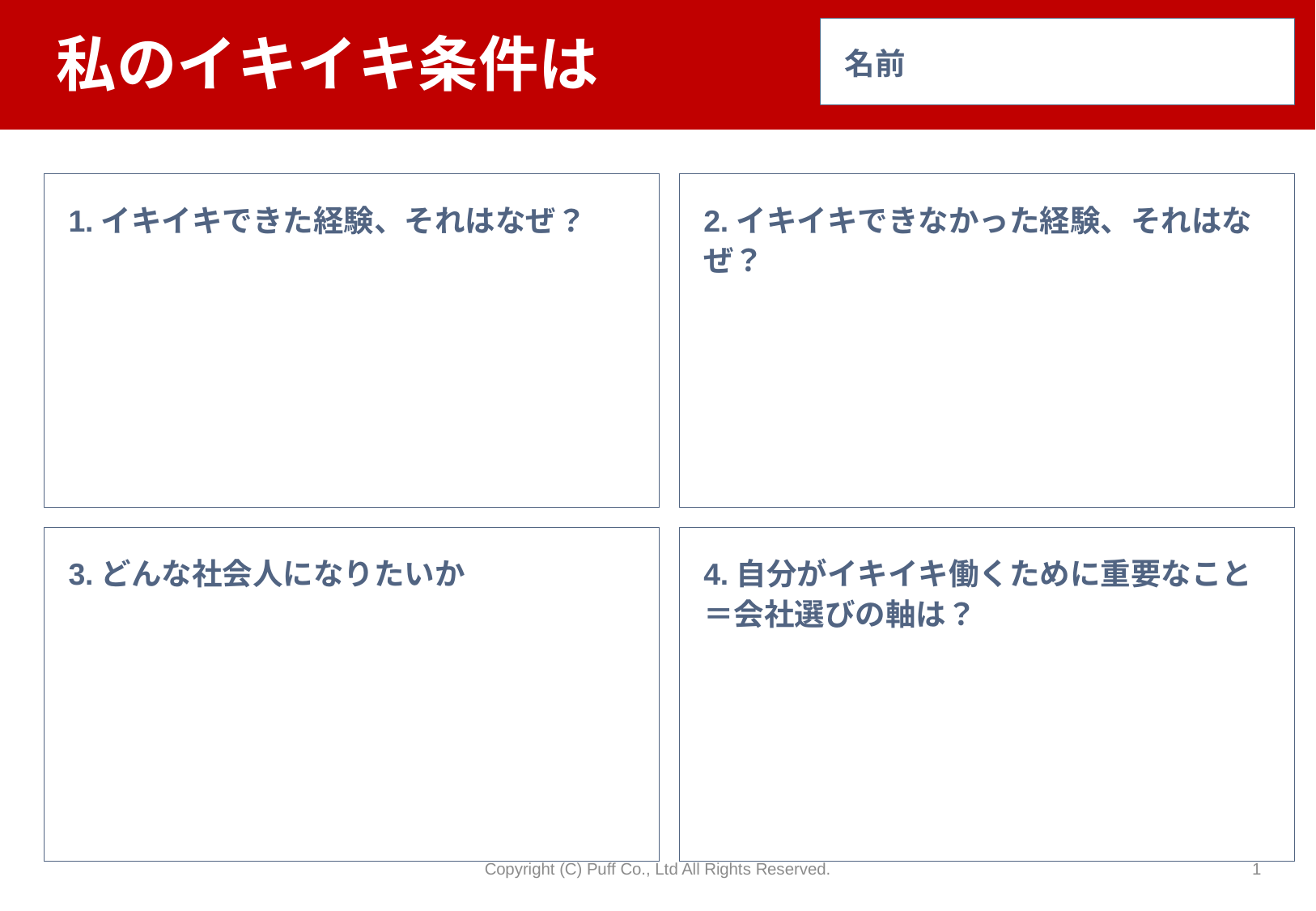

# 私のイキイキ条件は
名前
1.イキイキできた経験、それはなぜ？
2.イキイキできなかった経験、それはなぜ？
3.どんな社会人になりたいか
4.自分がイキイキ働くために重要なこと＝会社選びの軸は？

Copyright (C) Puff Co., Ltd All Rights Reserved.
1